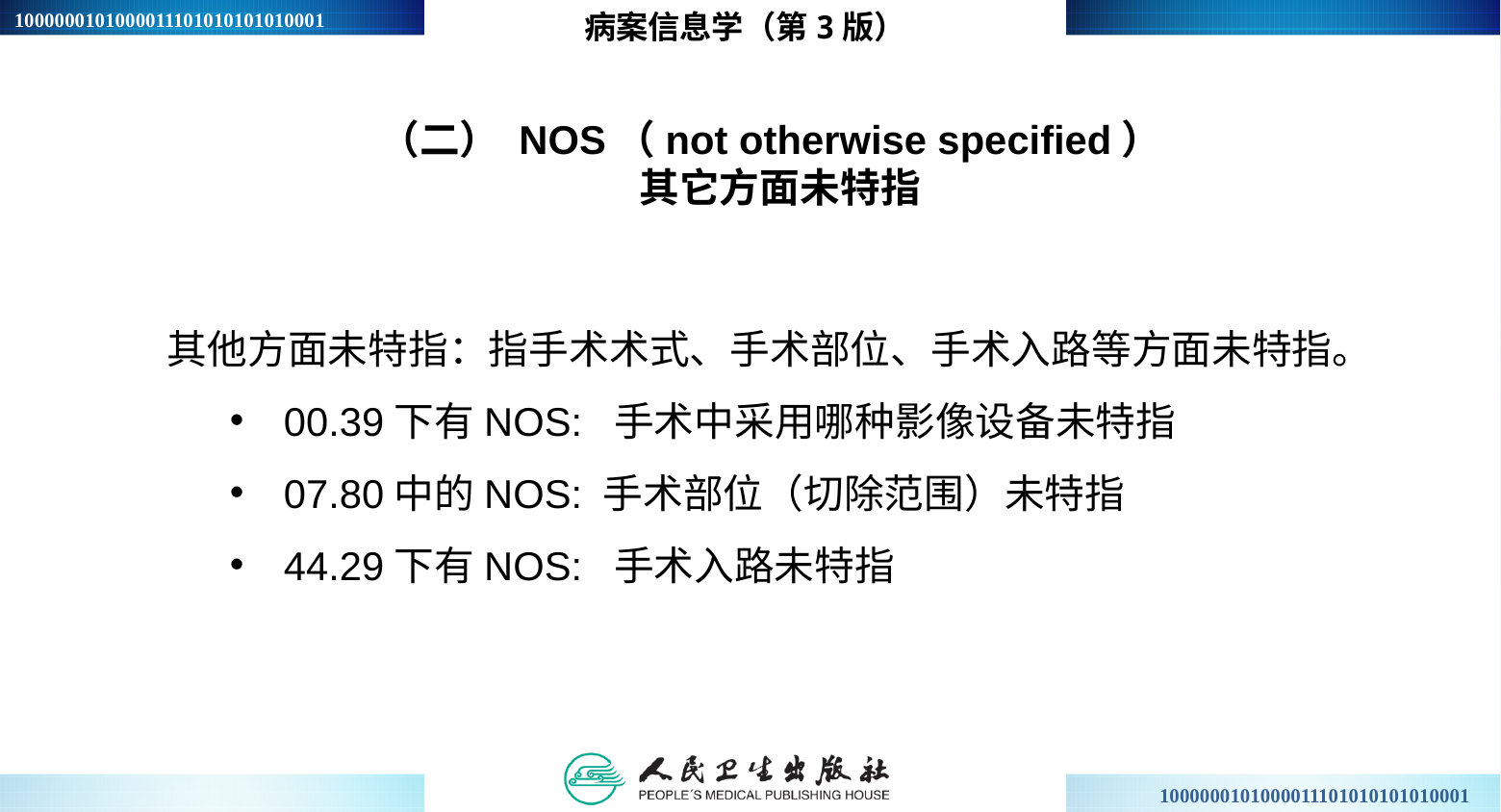

病案信息学（第3版）
# （二） NOS（not otherwise specified） 其它方面未特指
其他方面未特指：指手术术式、手术部位、手术入路等方面未特指。
00.39下有NOS:  手术中采用哪种影像设备未特指
07.80中的NOS: 手术部位（切除范围）未特指
44.29下有NOS:  手术入路未特指